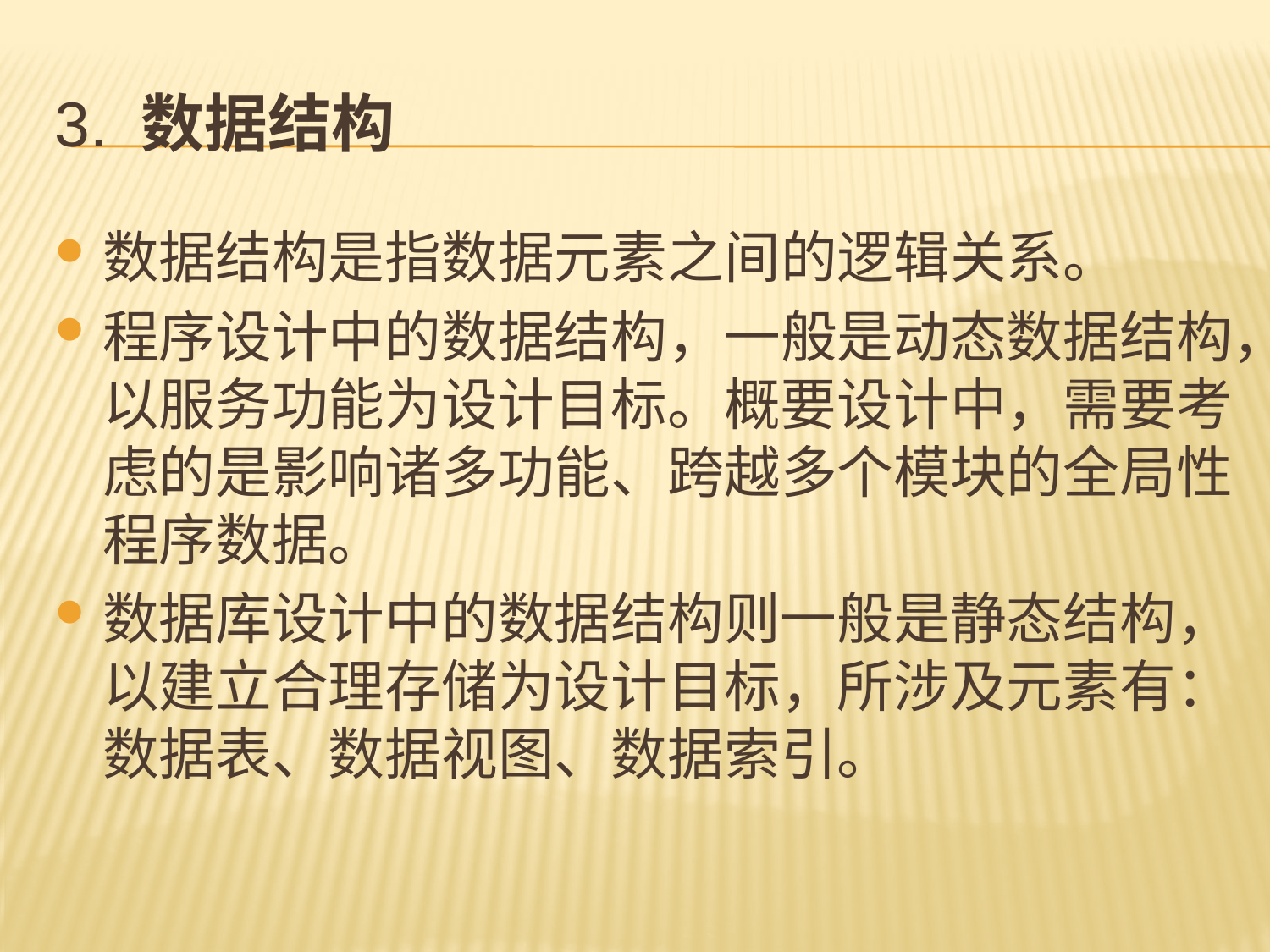

# 3. 数据结构
数据结构是指数据元素之间的逻辑关系。
程序设计中的数据结构，一般是动态数据结构，以服务功能为设计目标。概要设计中，需要考虑的是影响诸多功能、跨越多个模块的全局性程序数据。
数据库设计中的数据结构则一般是静态结构，以建立合理存储为设计目标，所涉及元素有：数据表、数据视图、数据索引。